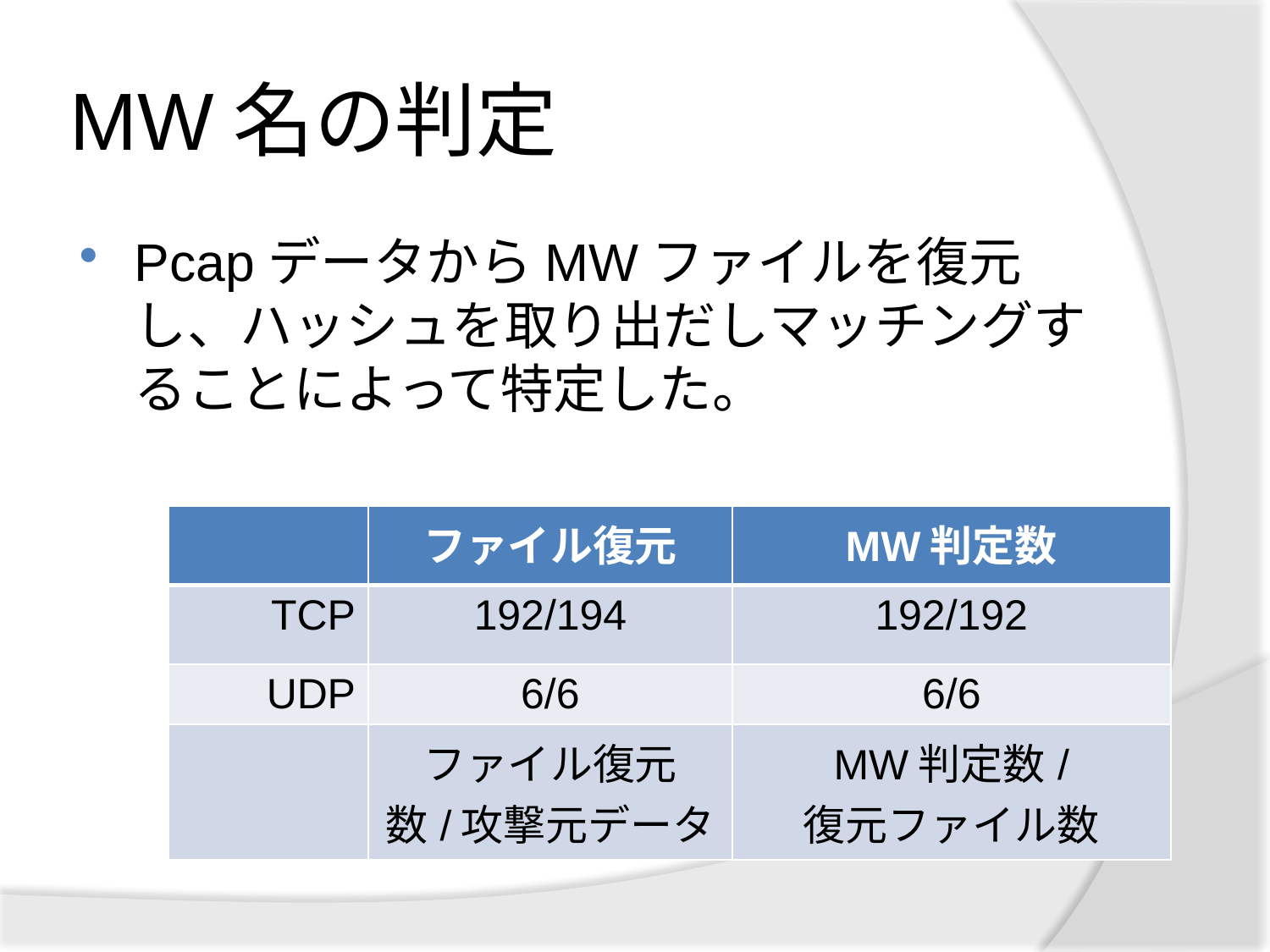

# MW名の判定
PcapデータからMWファイルを復元し、ハッシュを取り出だしマッチングすることによって特定した。
|  | ファイル復元 | MW判定数 |
| --- | --- | --- |
| TCP | 192/194 | 192/192 |
| UDP | 6/6 | 6/6 |
|  | ファイル復元数/攻撃元データ | MW判定数/ 復元ファイル数 |